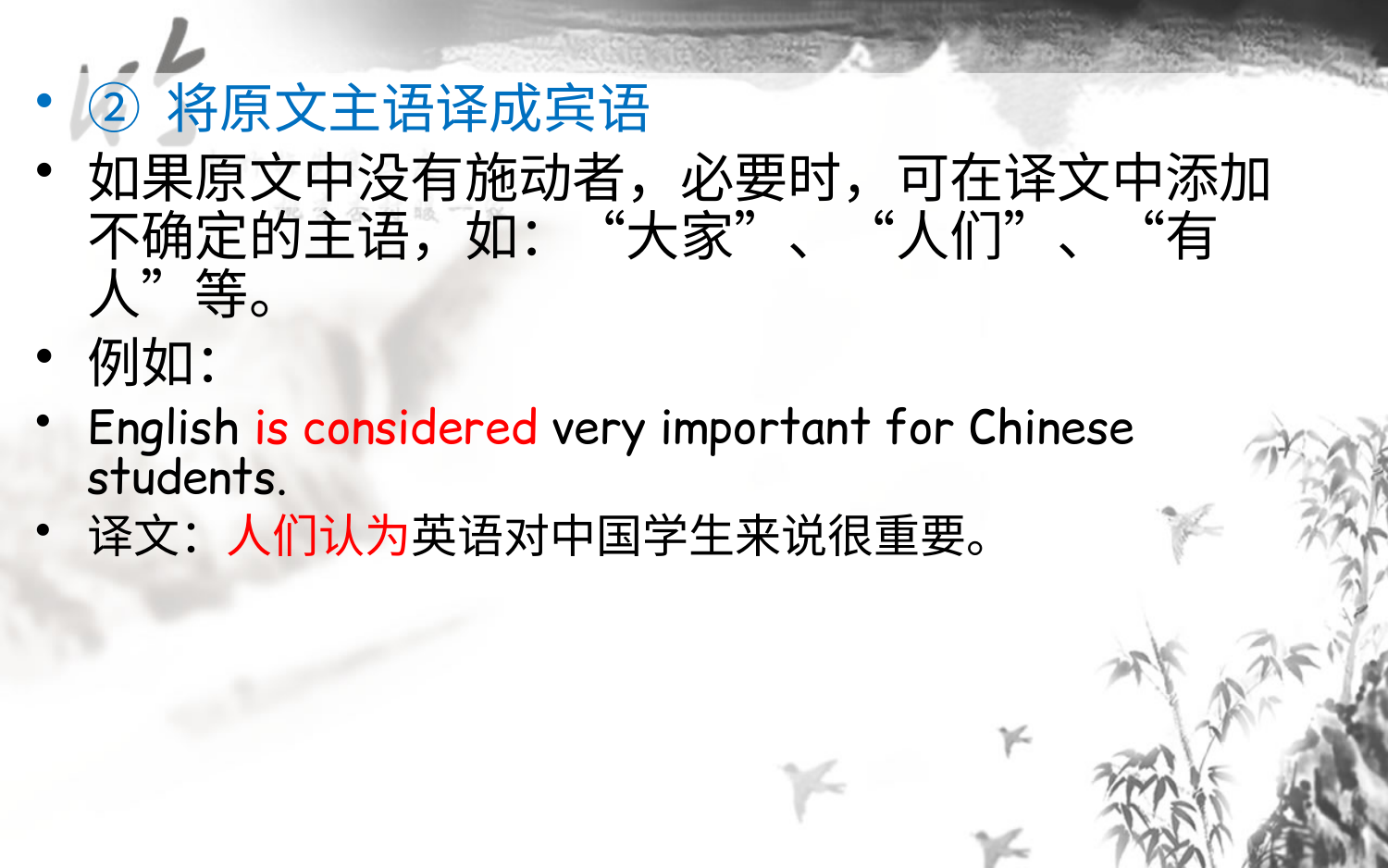

② 将原文主语译成宾语
如果原文中没有施动者，必要时，可在译文中添加不确定的主语，如：“大家”、“人们”、“有人”等。
例如：
English is considered very important for Chinese students.
译文：人们认为英语对中国学生来说很重要。